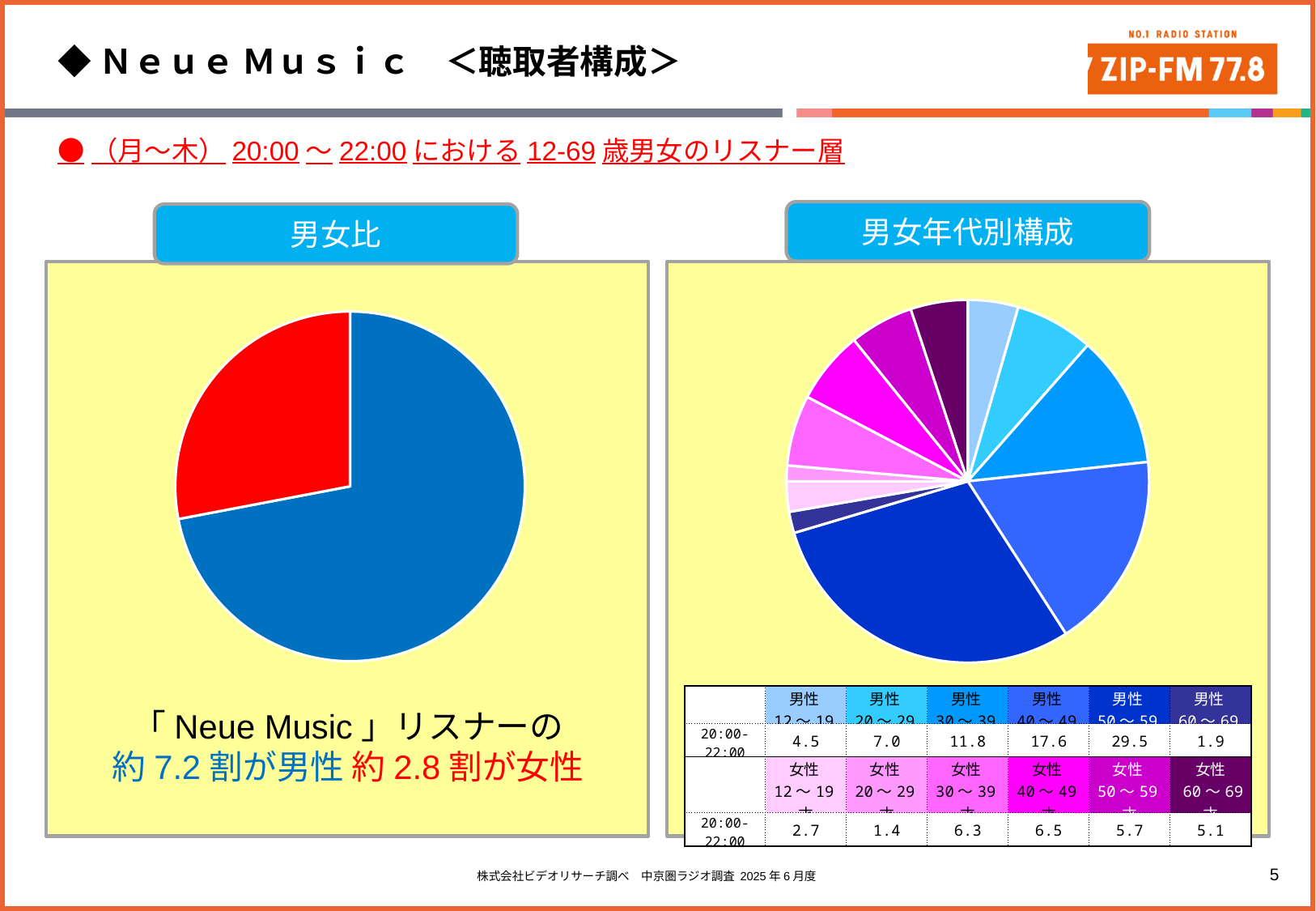

◆Ｎｅｕｅ Ｍｕｓｉｃ　＜聴取者構成＞
●（月～木）20:00～22:00における12-69歳男女のリスナー層
男女年代別構成
男女比

### Chart

| Category |  |
|---|---|
|  | None |
| 男性 12～19才 | 4.5 |
| 男性 20～29才 | 7.0 |
| 男性 30～39才 | 11.8 |
| 男性 40～49才 | 17.6 |
| 男性 50～59才 | 29.5 |
| 男性 60～69才 | 1.9 |
| 女性 12～19才 | 2.7 |
| 女性 20～29才 | 1.4 |
| 女性 30～39才 | 6.3 |
| 女性 40～49才 | 6.5 |
| 女性 50～59才 | 5.7 |
| 女性 60～69才 | 5.1 |

### Chart

| Category |  |
|---|---|
| 男性 | 72.0 |
| 女性 | 28.0 |
|  | 男性 12～19才 | 男性 20～29才 | 男性 30～39才 | 男性 40～49才 | 男性 50～59才 | 男性 60～69才 |
| --- | --- | --- | --- | --- | --- | --- |
| 20:00-22:00 | 4.5 | 7.0 | 11.8 | 17.6 | 29.5 | 1.9 |
|  | 女性 12～19才 | 女性 20～29才 | 女性 30～39才 | 女性 40～49才 | 女性 50～59才 | 女性 60～69才 |
| 20:00-22:00 | 2.7 | 1.4 | 6.3 | 6.5 | 5.7 | 5.1 |
「Neue Music」リスナーの
約7.2割が男性 約2.8割が女性
株式会社ビデオリサーチ調べ　中京圏ラジオ調査 2025年6月度